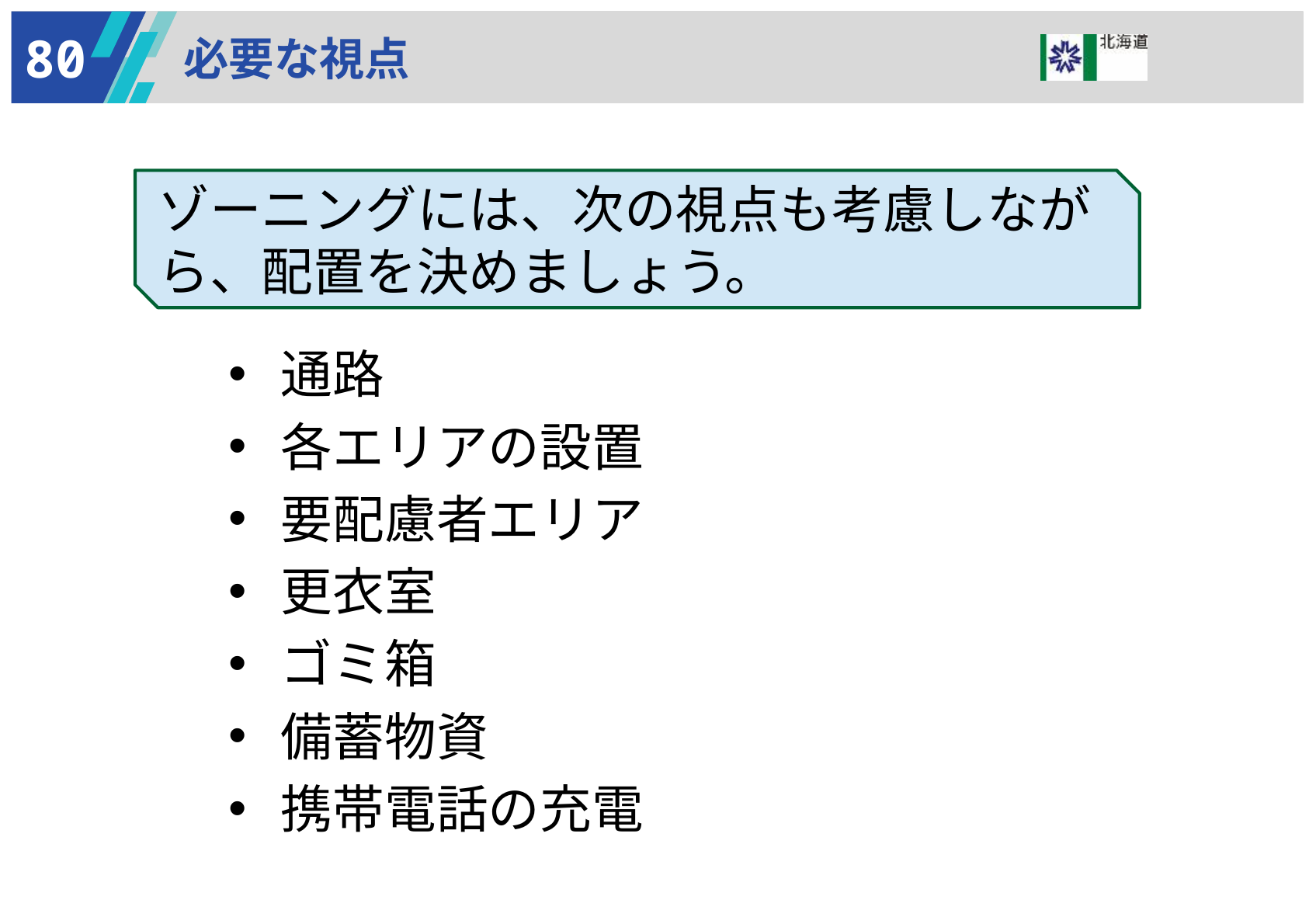

80
必要な視点
ゾーニングには、次の視点も考慮しながら、配置を決めましょう。

通路
各エリアの設置
要配慮者エリア
更衣室
ゴミ箱
備蓄物資
携帯電話の充電